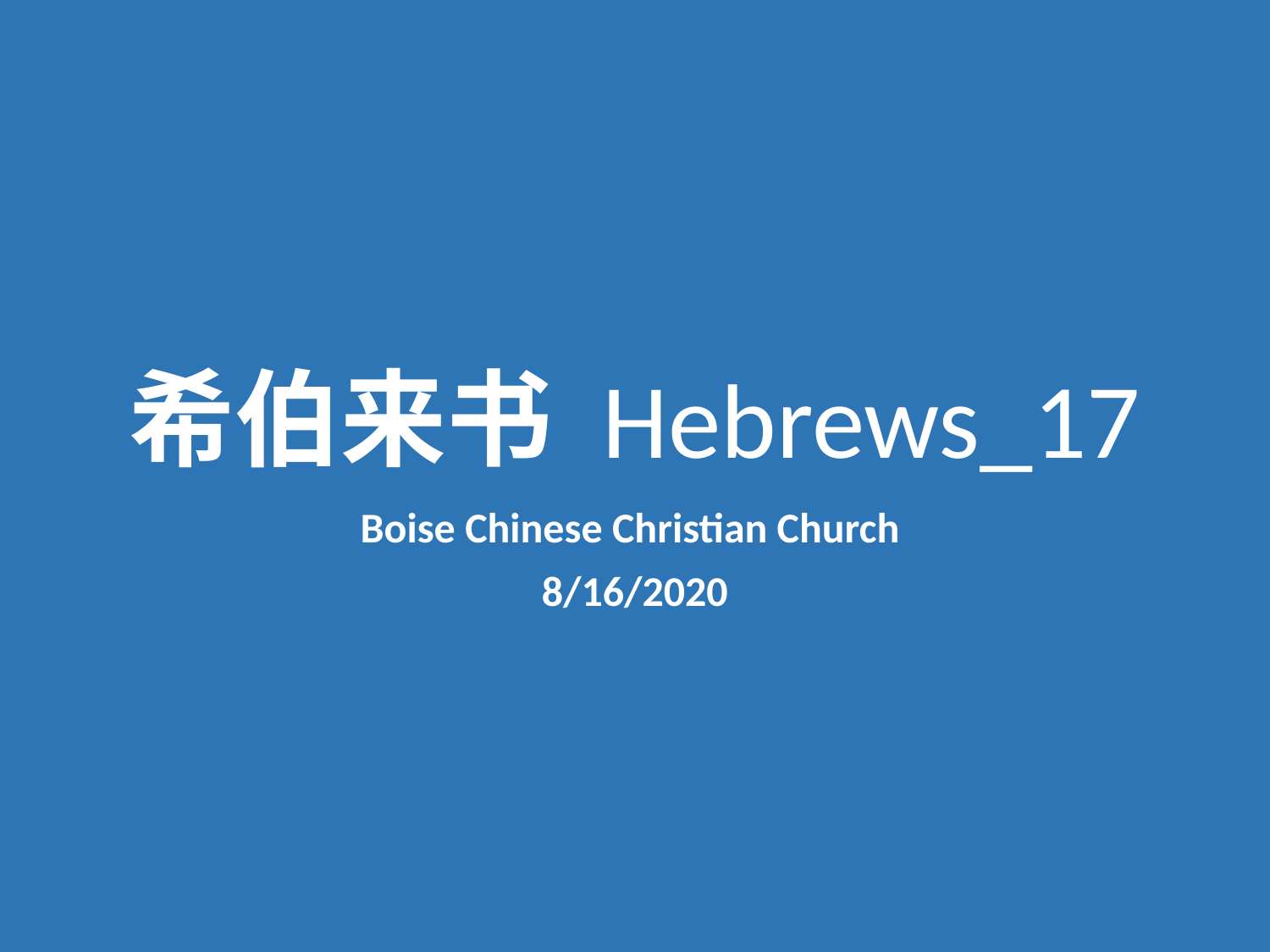

# 希伯来书 Hebrews_17
Boise Chinese Christian Church
8/16/2020